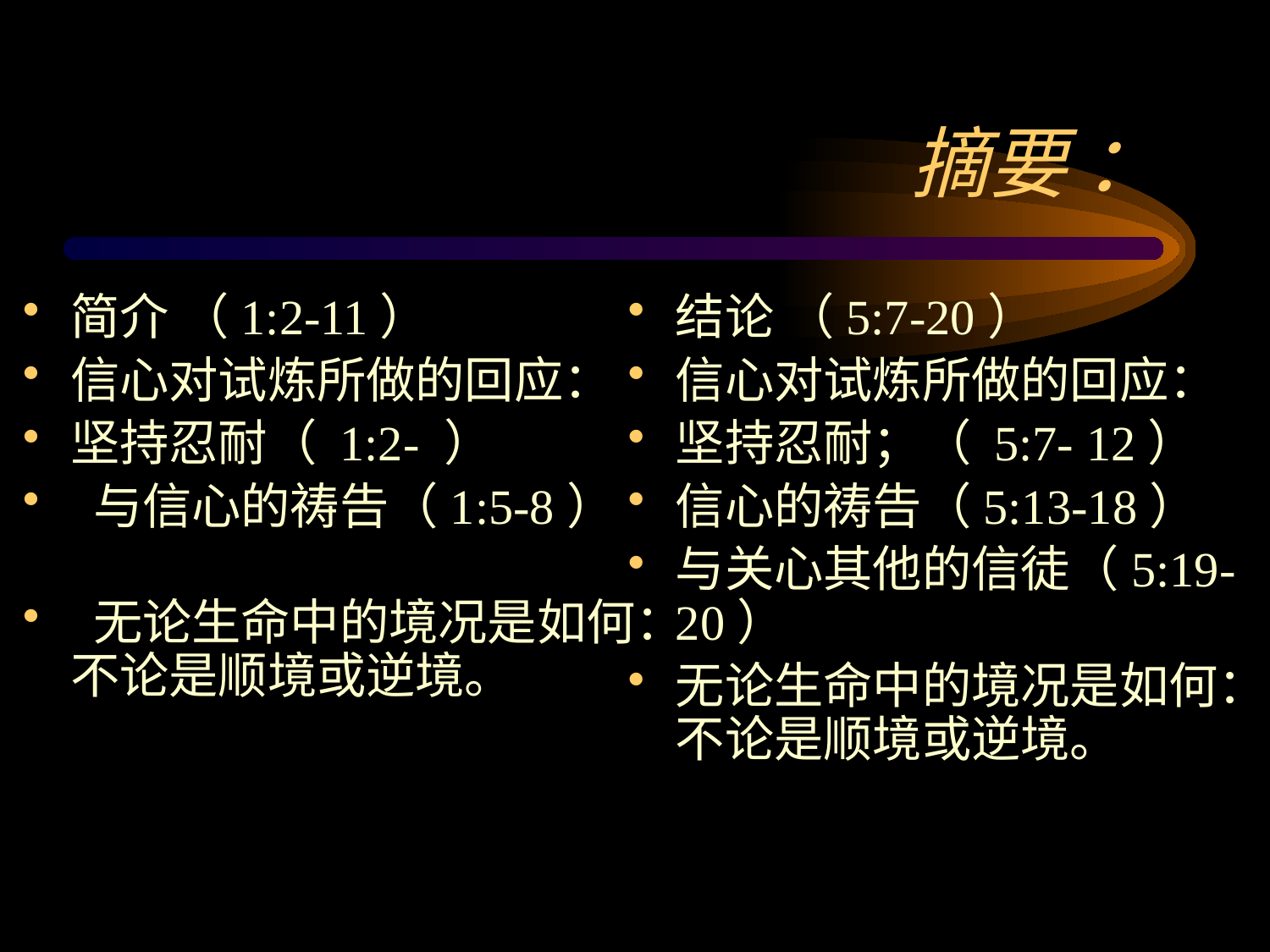

摘要 ：
简介 （1:2-11）
信心对试炼所做的回应：
坚持忍耐（ 1:2- ）
 与信心的祷告（1:5-8）
 无论生命中的境况是如何：不论是顺境或逆境。

结论 （5:7-20）
信心对试炼所做的回应：
坚持忍耐；（ 5:7- 12）
信心的祷告（5:13-18）
与关心其他的信徒（5:19-20）
无论生命中的境况是如何：不论是顺境或逆境。